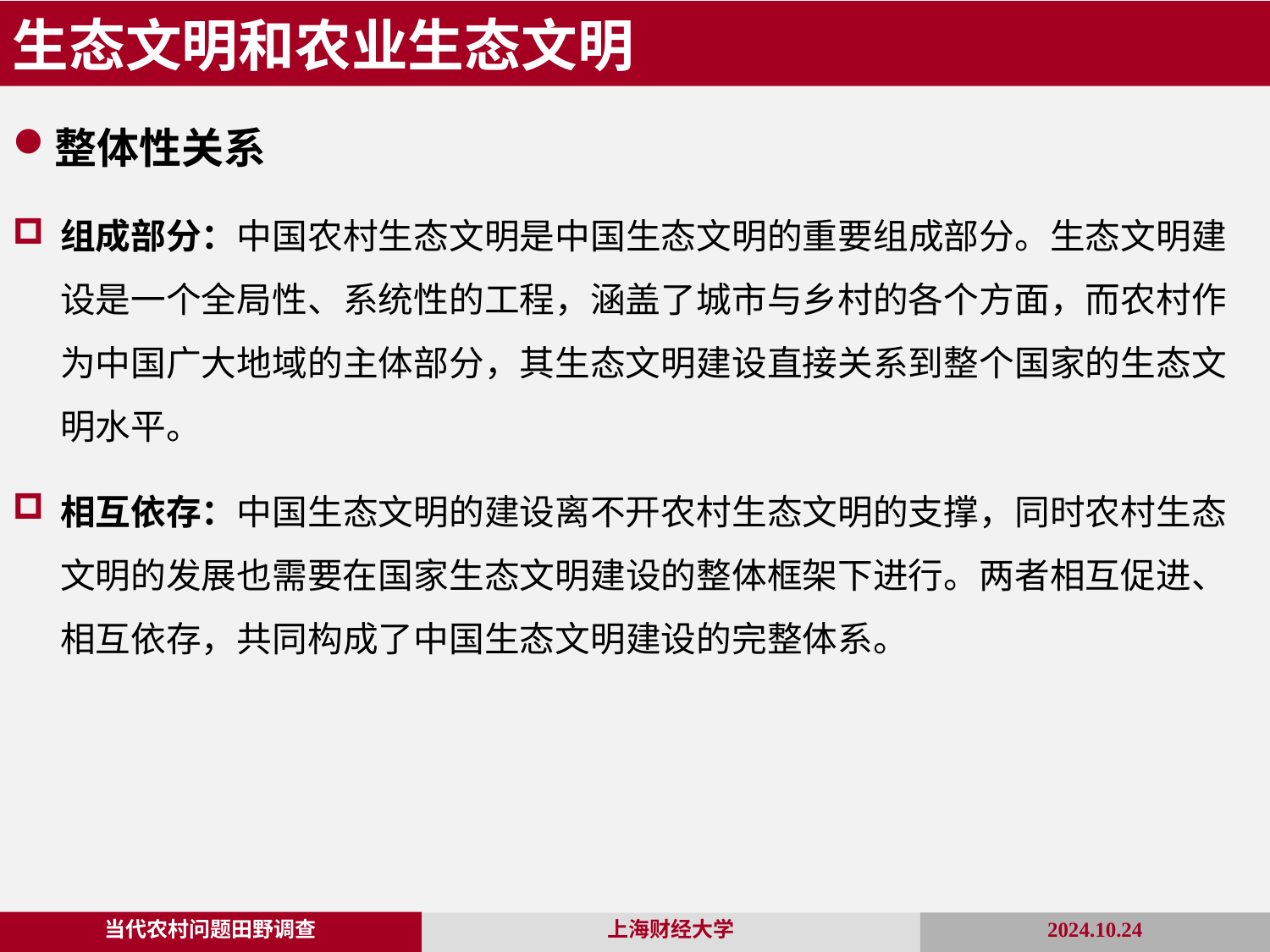

生态文明和农业生态文明
整体性关系
组成部分：中国农村生态文明是中国生态文明的重要组成部分。生态文明建设是一个全局性、系统性的工程，涵盖了城市与乡村的各个方面，而农村作为中国广大地域的主体部分，其生态文明建设直接关系到整个国家的生态文明水平。
相互依存：中国生态文明的建设离不开农村生态文明的支撑，同时农村生态文明的发展也需要在国家生态文明建设的整体框架下进行。两者相互促进、相互依存，共同构成了中国生态文明建设的完整体系。
当代农村问题田野调查
2024.10.24
上海财经大学